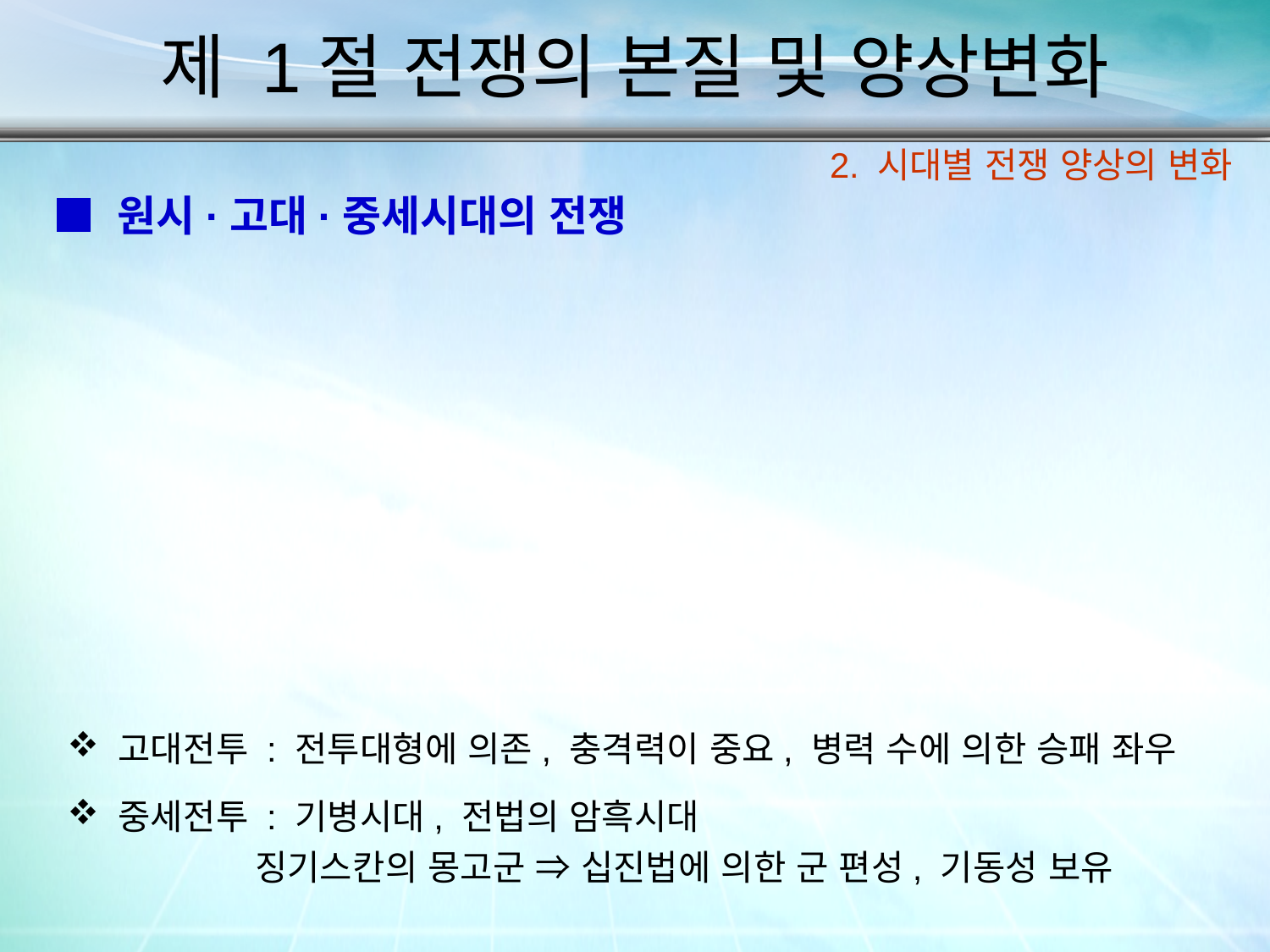

제 1절 전쟁의 본질 및 양상변화
2. 시대별 전쟁 양상의 변화
■ 원시·고대·중세시대의 전쟁
 고대전투 : 전투대형에 의존, 충격력이 중요, 병력 수에 의한 승패 좌우
 중세전투 : 기병시대, 전법의 암흑시대
                  징기스칸의 몽고군 ⇒ 십진법에 의한 군 편성, 기동성 보유